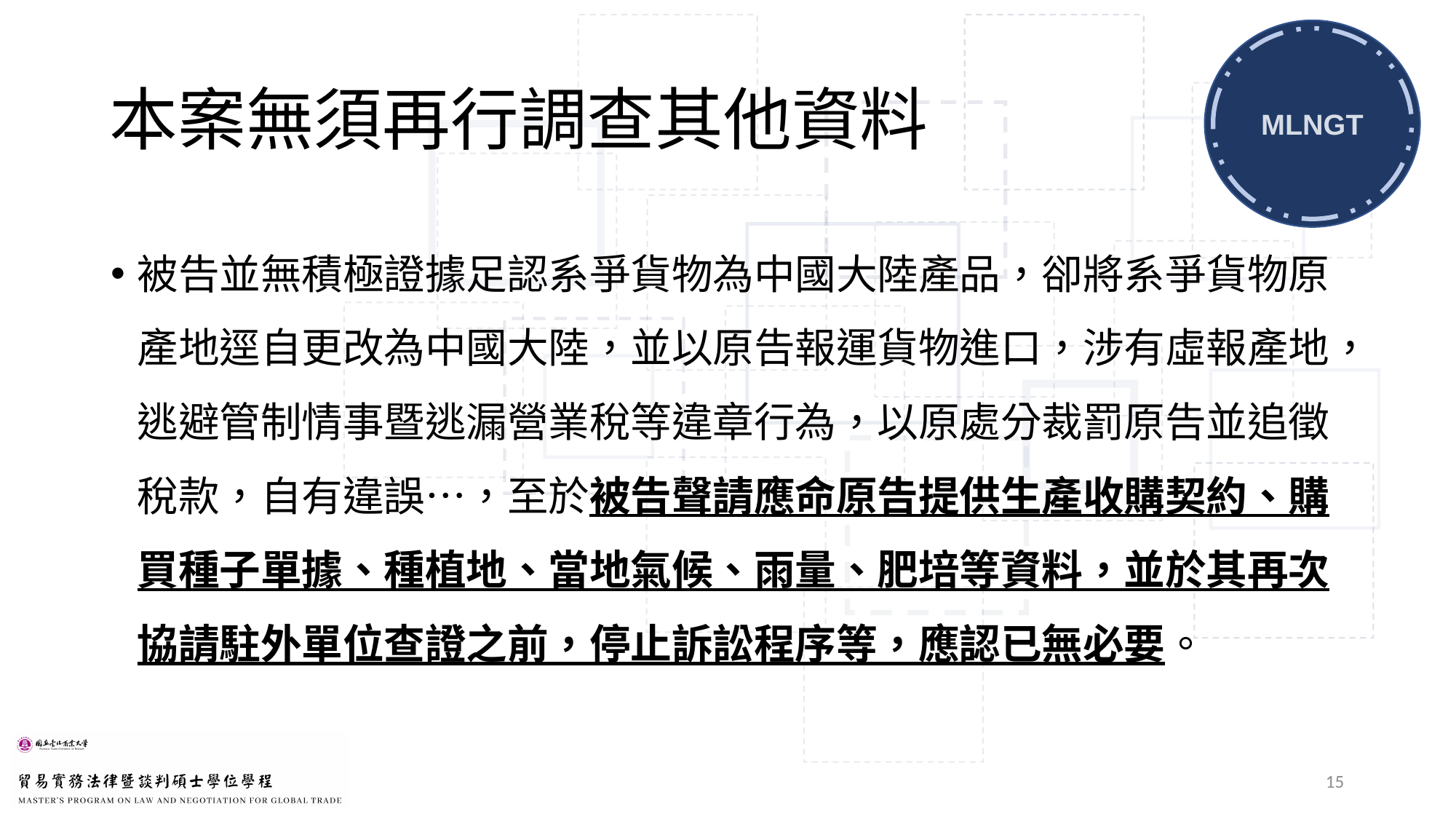

# 本案無須再行調查其他資料
被告並無積極證據足認系爭貨物為中國大陸產品，卻將系爭貨物原產地逕自更改為中國大陸，並以原告報運貨物進口，涉有虛報產地，逃避管制情事暨逃漏營業稅等違章行為，以原處分裁罰原告並追徵稅款，自有違誤…，至於被告聲請應命原告提供生產收購契約、購買種子單據、種植地、當地氣候、雨量、肥培等資料，並於其再次協請駐外單位查證之前，停止訴訟程序等，應認已無必要。